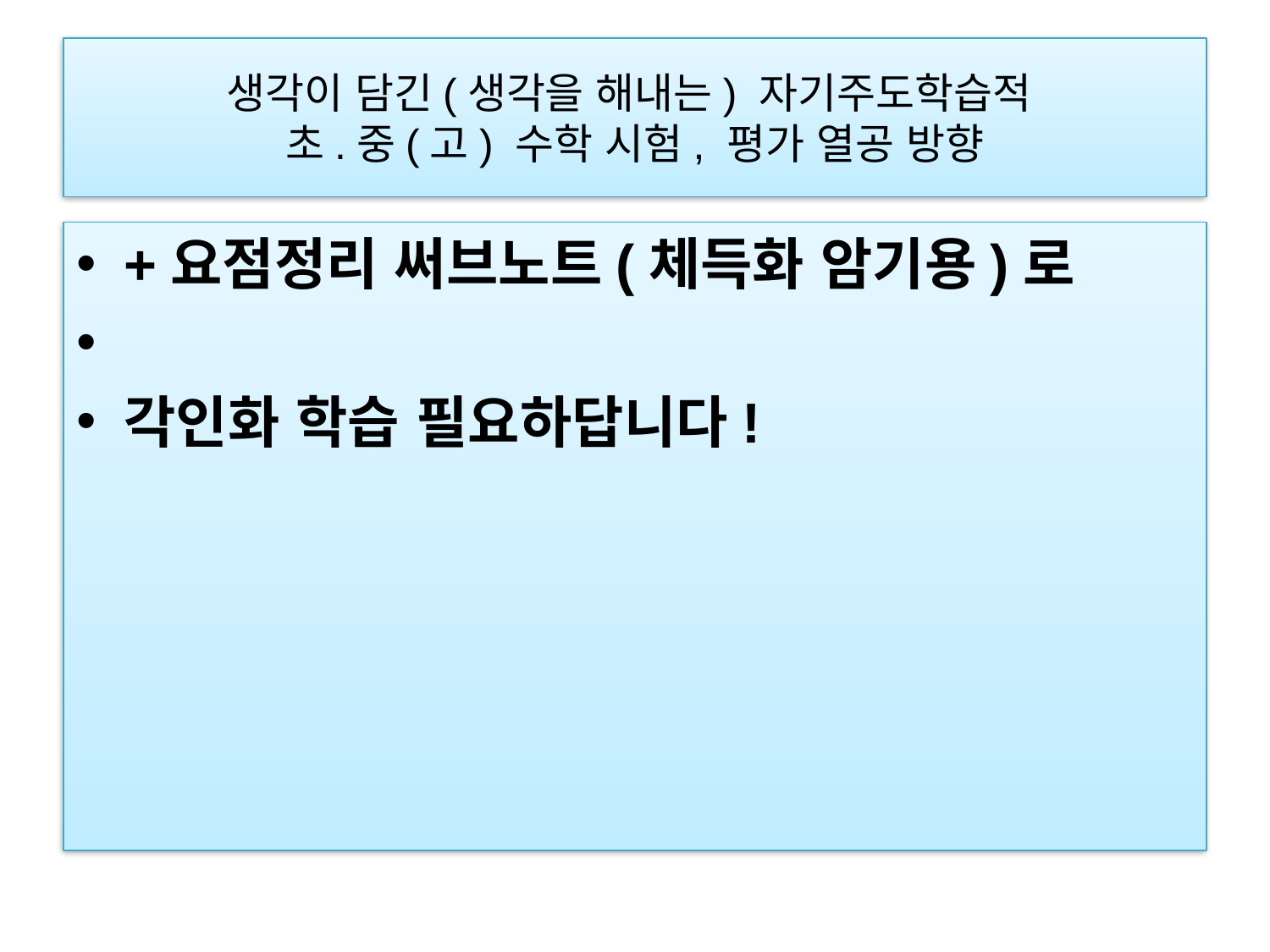

# 생각이 담긴(생각을 해내는) 자기주도학습적 초.중(고) 수학 시험, 평가 열공 방향
+요점정리 써브노트(체득화 암기용)로

각인화 학습 필요하답니다!